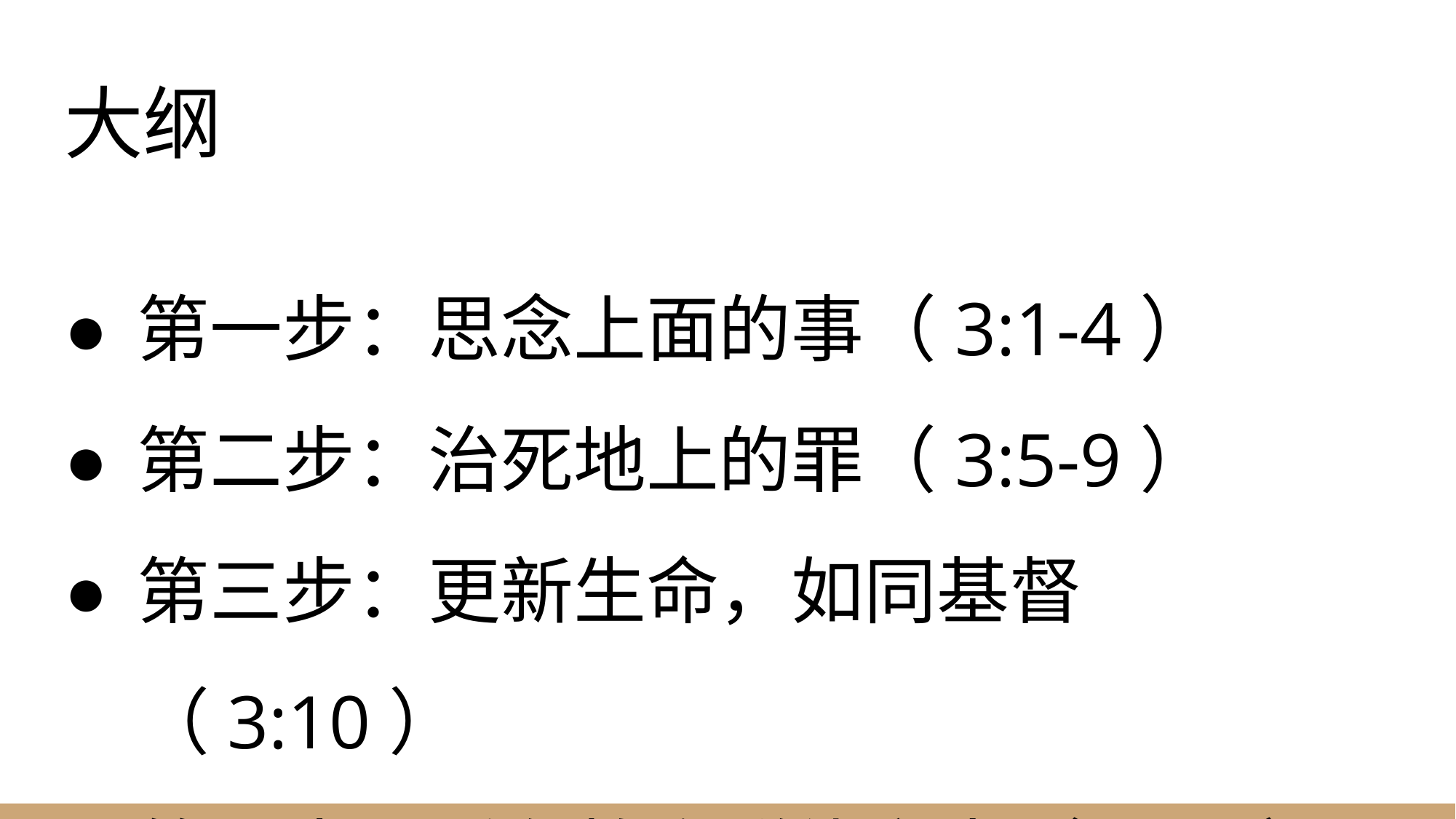

# 大纲
第一步：思念上面的事（3:1-4）
第二步：治死地上的罪（3:5-9）
第三步：更新生命，如同基督（3:10）
第四步：活在教会群体之中（3:11）